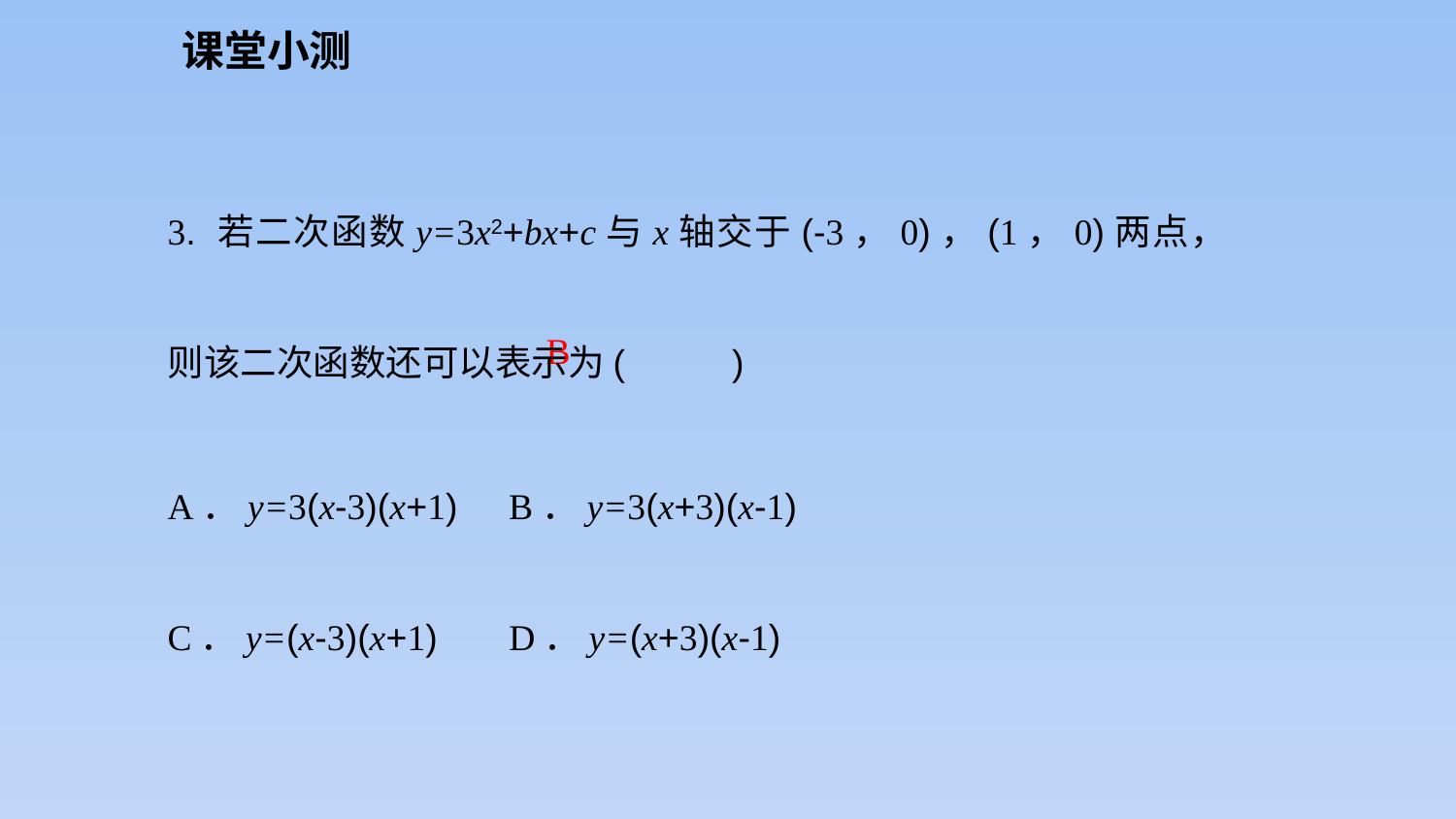

课堂小测
3. 若二次函数y=3x2+bx+c与x轴交于(-3，0)，(1，0)两点，则该二次函数还可以表示为(　  　)
B
A．y=3(x-3)(x+1)     B．y=3(x+3)(x-1)
C．y=(x-3)(x+1)       D．y=(x+3)(x-1)